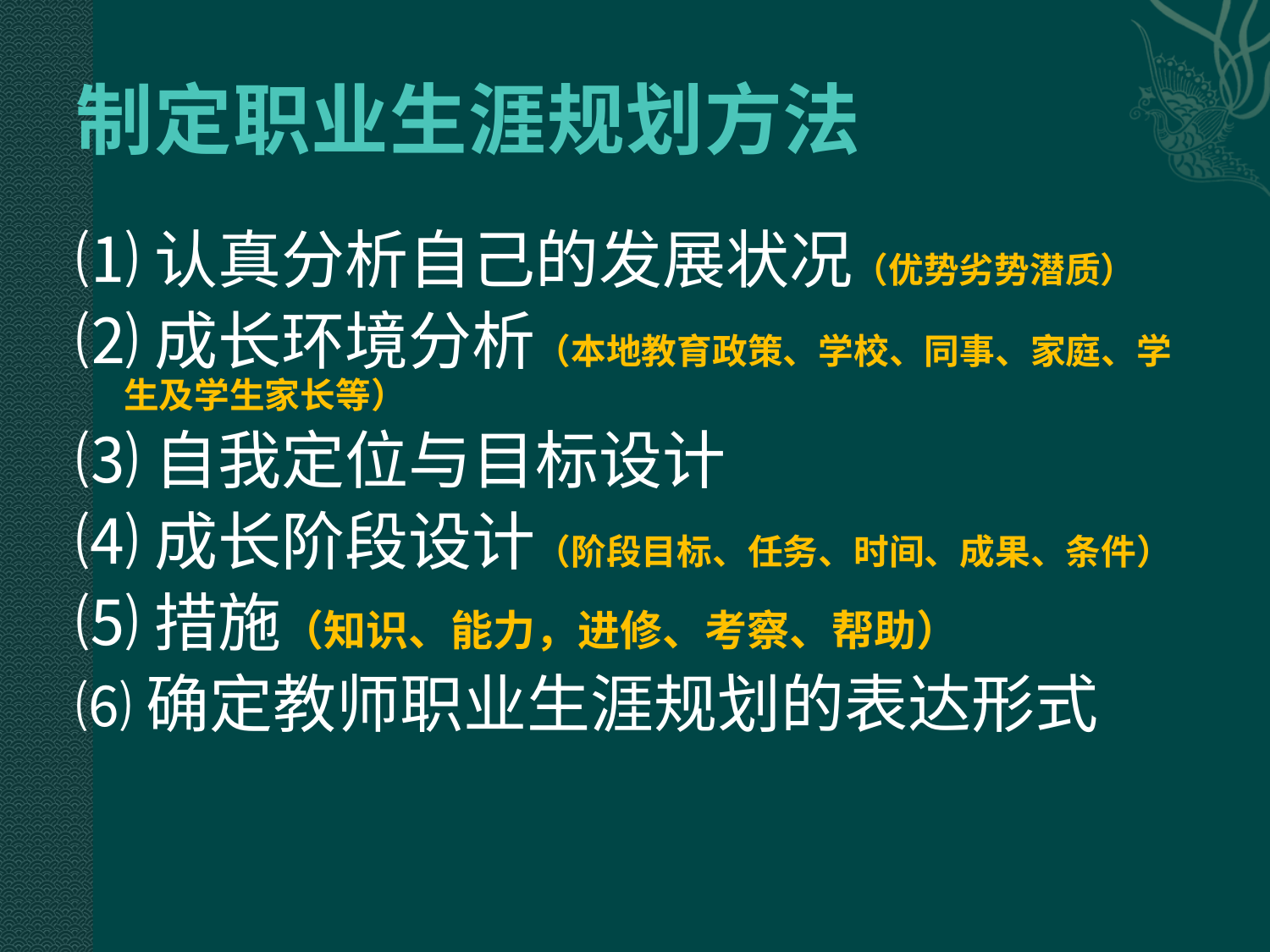

# 制定职业生涯规划方法
⑴认真分析自己的发展状况（优势劣势潜质）
⑵成长环境分析（本地教育政策、学校、同事、家庭、学生及学生家长等）
⑶自我定位与目标设计
⑷成长阶段设计（阶段目标、任务、时间、成果、条件）
⑸措施（知识、能力，进修、考察、帮助）
⑹确定教师职业生涯规划的表达形式